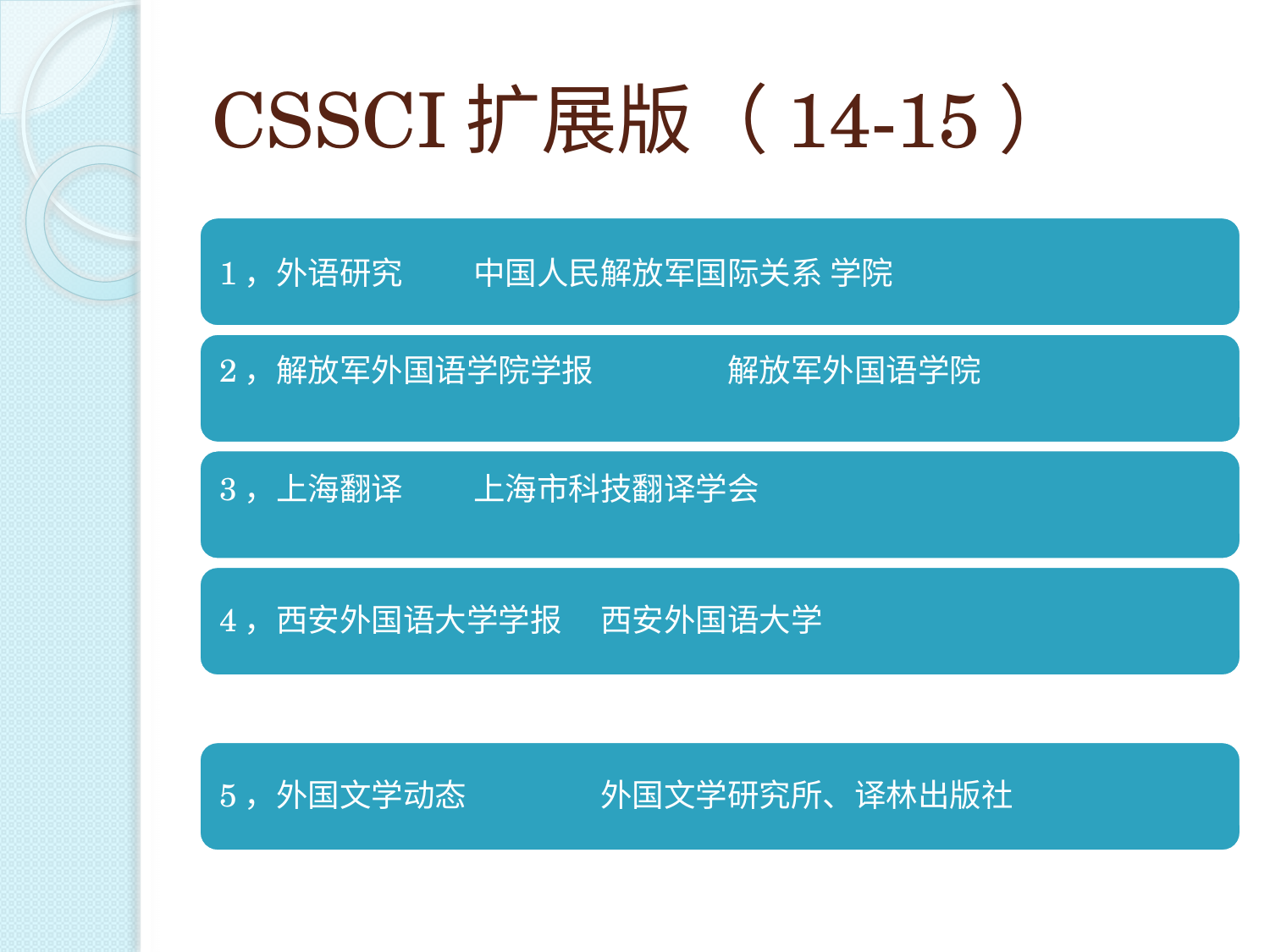

# CSSCI扩展版（14-15）
1，外语研究 	中国人民解放军国际关系 学院
2，解放军外国语学院学报 	解放军外国语学院

3，上海翻译 	上海市科技翻译学会

4，西安外国语大学学报	西安外国语大学

5，外国文学动态 	外国文学研究所、译林出版社